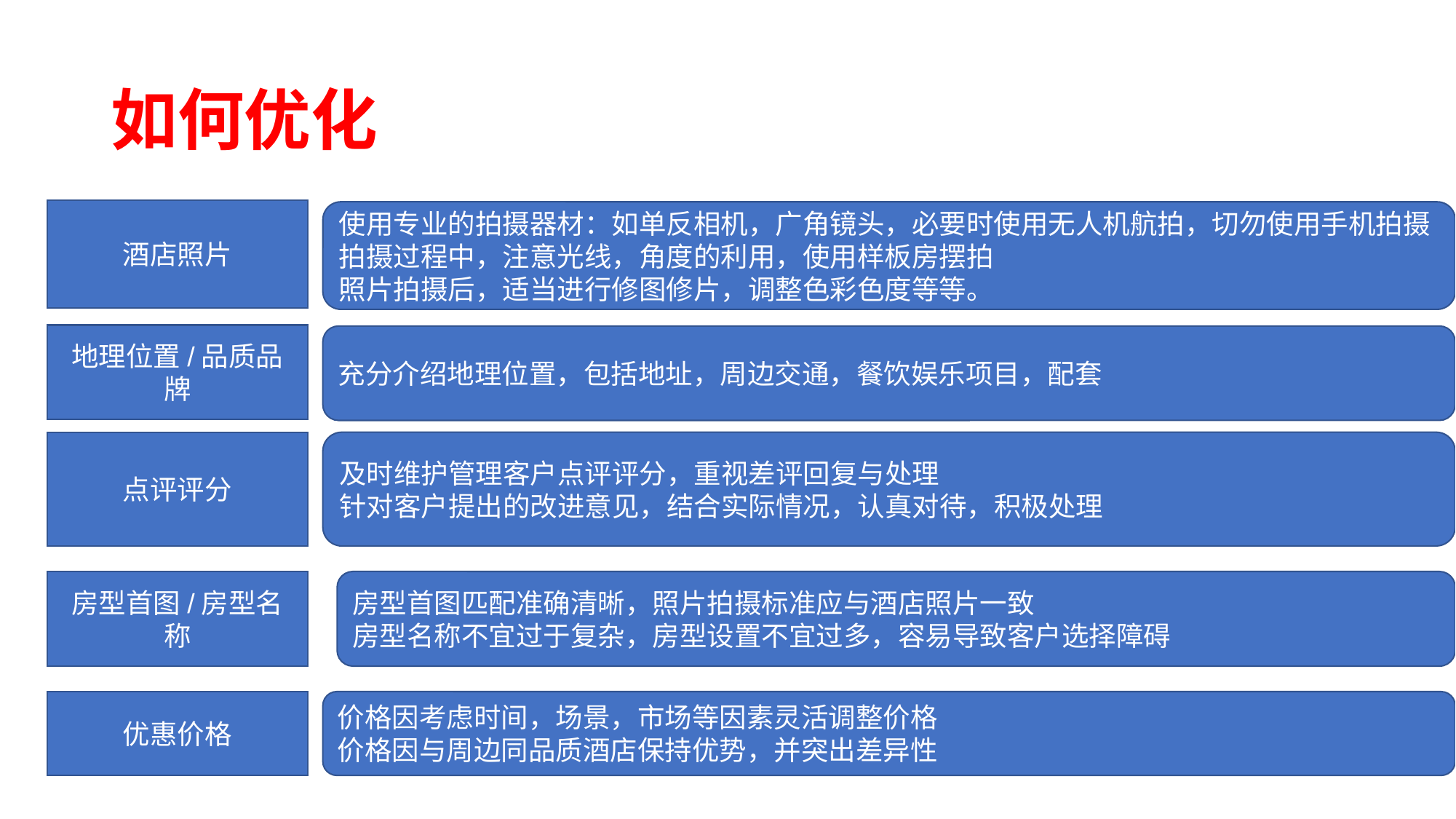

# 如何优化
酒店照片
使用专业的拍摄器材：如单反相机，广角镜头，必要时使用无人机航拍，切勿使用手机拍摄
拍摄过程中，注意光线，角度的利用，使用样板房摆拍
照片拍摄后，适当进行修图修片，调整色彩色度等等。
地理位置/品质品牌
充分介绍地理位置，包括地址，周边交通，餐饮娱乐项目，配套
点评评分
及时维护管理客户点评评分，重视差评回复与处理
针对客户提出的改进意见，结合实际情况，认真对待，积极处理
房型首图/房型名称
房型首图匹配准确清晰，照片拍摄标准应与酒店照片一致
房型名称不宜过于复杂，房型设置不宜过多，容易导致客户选择障碍
优惠价格
价格因考虑时间，场景，市场等因素灵活调整价格
价格因与周边同品质酒店保持优势，并突出差异性